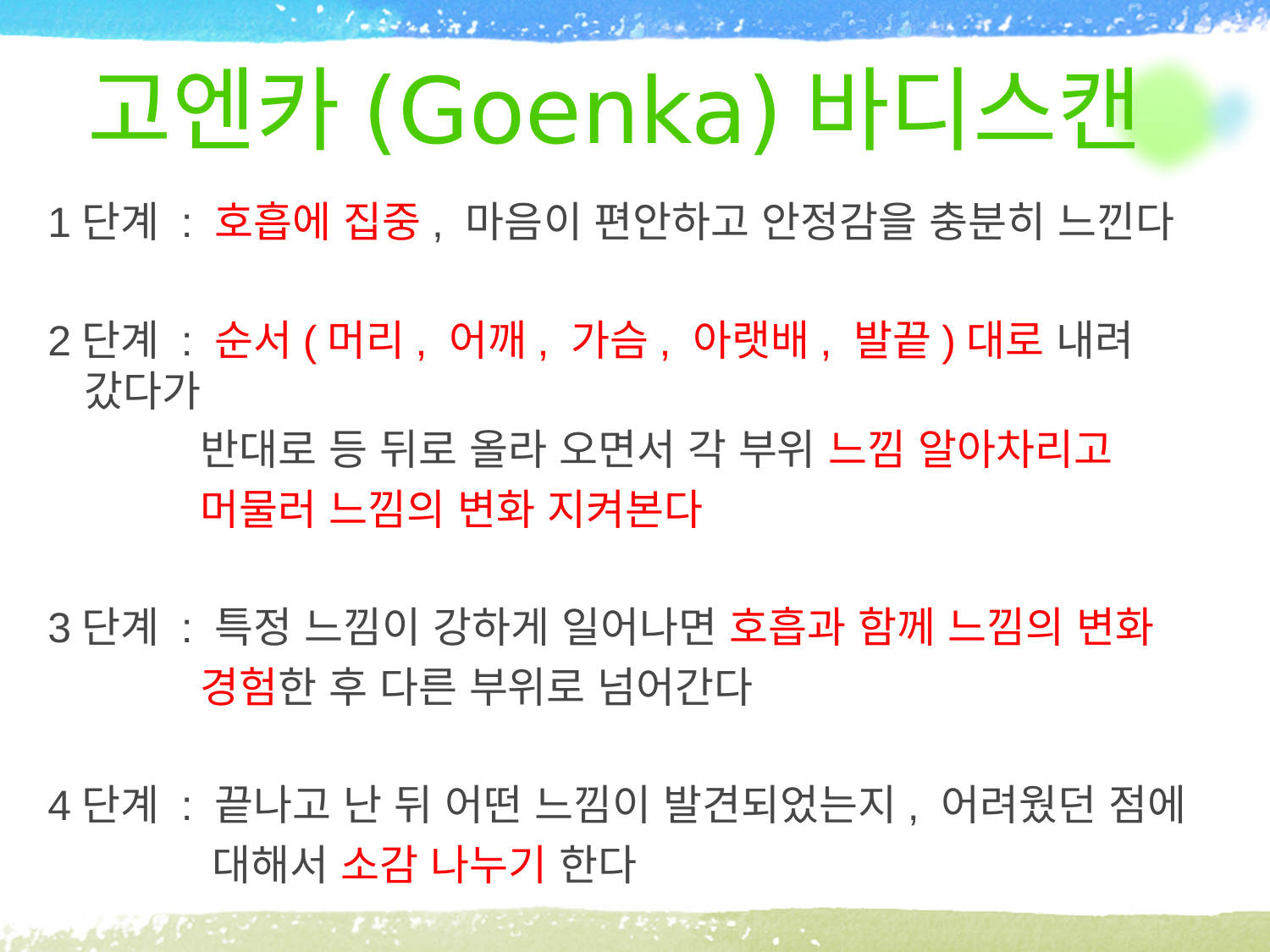

# 고엔카(Goenka)바디스캔
1단계 : 호흡에 집중, 마음이 편안하고 안정감을 충분히 느낀다

2단계 : 순서(머리, 어깨, 가슴, 아랫배, 발끝)대로 내려 갔다가
            반대로 등 뒤로 올라 오면서 각 부위 느낌 알아차리고
            머물러 느낌의 변화 지켜본다

3단계 : 특정 느낌이 강하게 일어나면 호흡과 함께 느낌의 변화
            경험한 후 다른 부위로 넘어간다

4단계 : 끝나고 난 뒤 어떤 느낌이 발견되었는지, 어려웠던 점에
             대해서 소감 나누기 한다